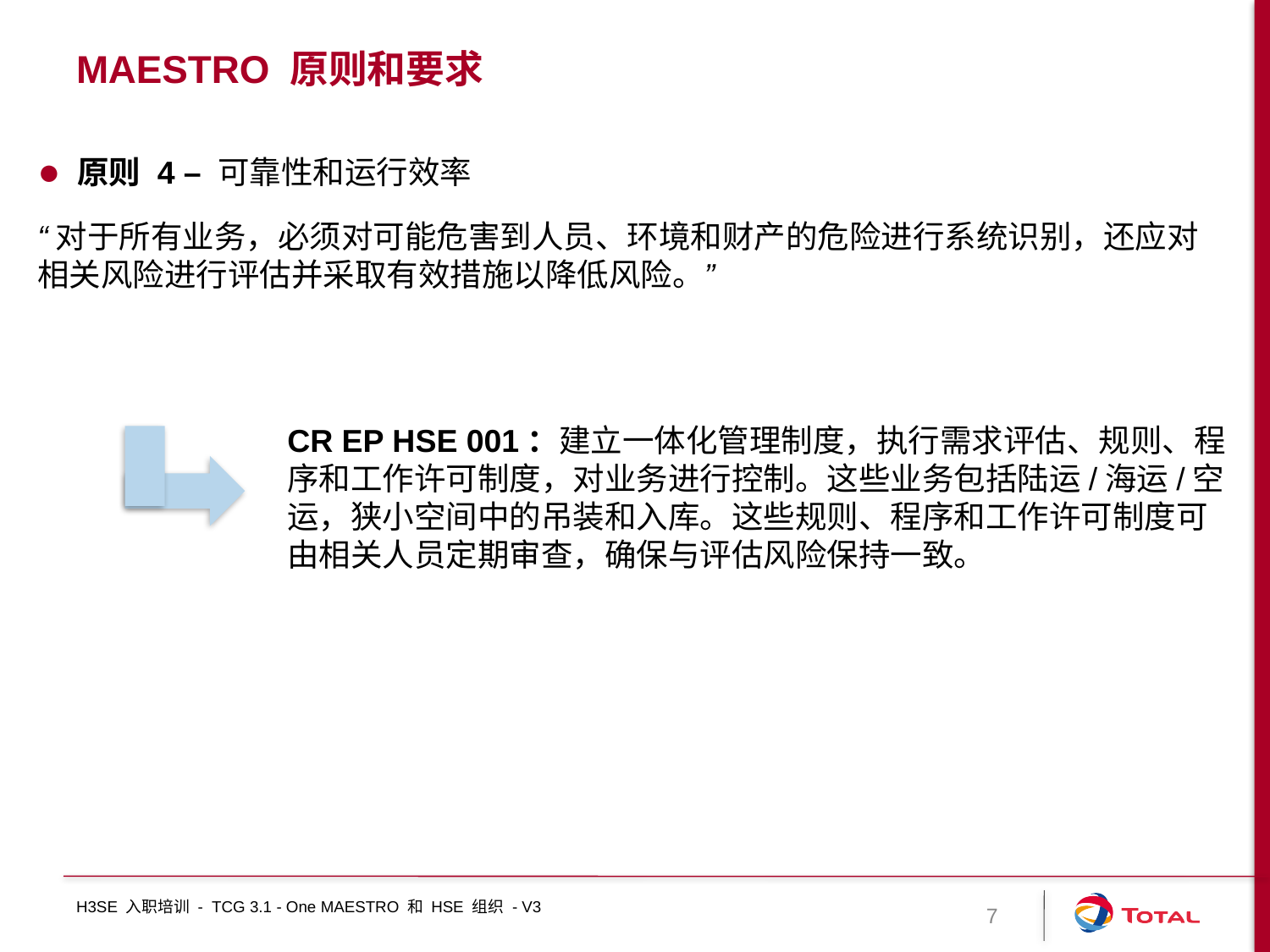

# maestro 原则和要求
原则 4 – 可靠性和运行效率
“对于所有业务，必须对可能危害到人员、环境和财产的危险进行系统识别，还应对相关风险进行评估并采取有效措施以降低风险。”
CR EP HSE 001：建立一体化管理制度，执行需求评估、规则、程序和工作许可制度，对业务进行控制。这些业务包括陆运/海运/空运，狭小空间中的吊装和入库。这些规则、程序和工作许可制度可由相关人员定期审查，确保与评估风险保持一致。

H3SE 入职培训 -  TCG 3.1 - One MAESTRO 和 HSE 组织 - V3
7